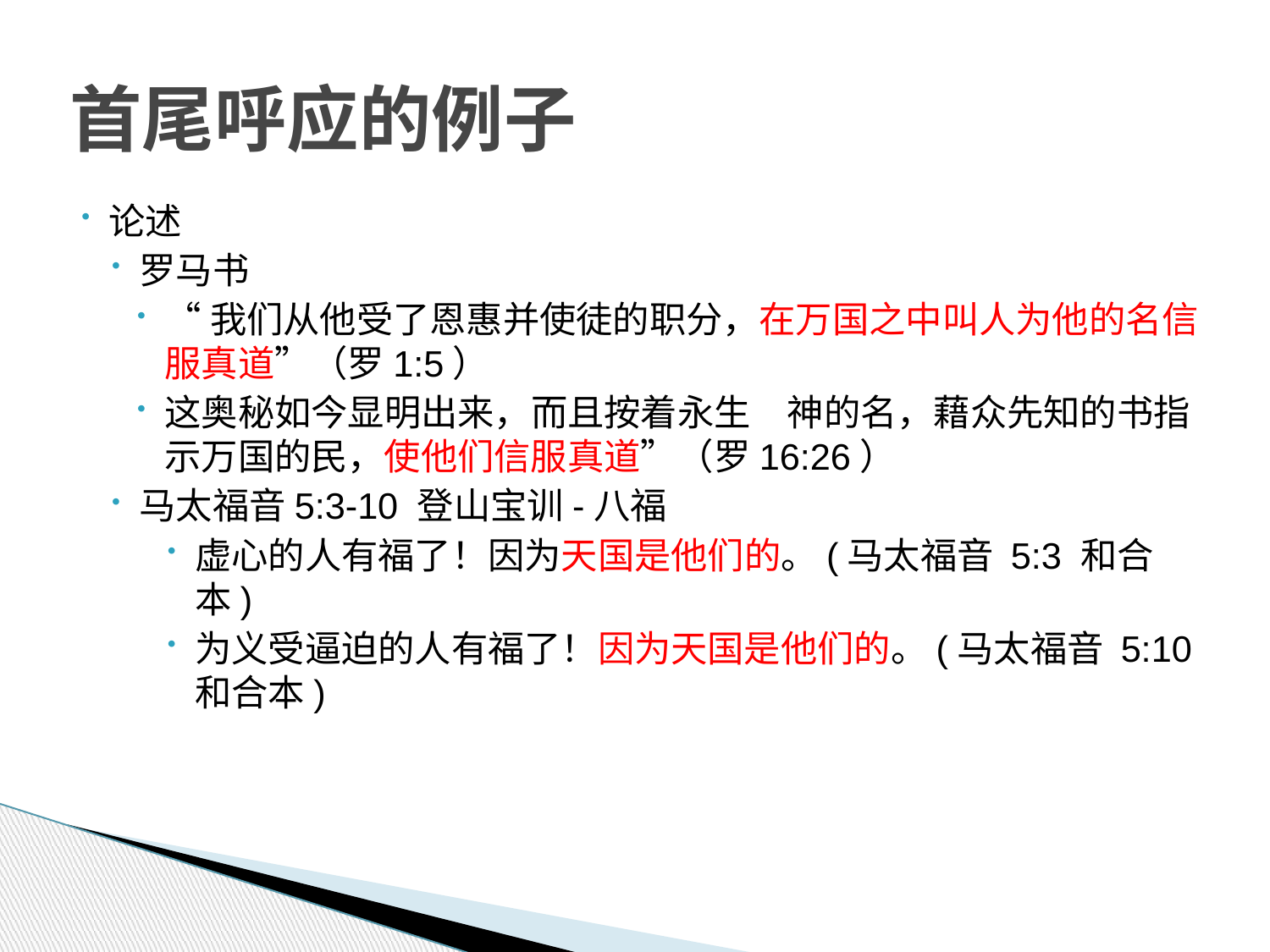

# 首尾呼应的例子
论述
罗马书
“我们从他受了恩惠并使徒的职分，在万国之中叫人为他的名信服真道”（罗1:5）
这奥秘如今显明出来，而且按着永生　神的名，藉众先知的书指示万国的民，使他们信服真道”（罗16:26）
马太福音5:3-10 登山宝训-八福
虚心的人有福了！因为天国是他们的。(马太福音 5:3 和合本)
为义受逼迫的人有福了！因为天国是他们的。(马太福音 5:10 和合本)